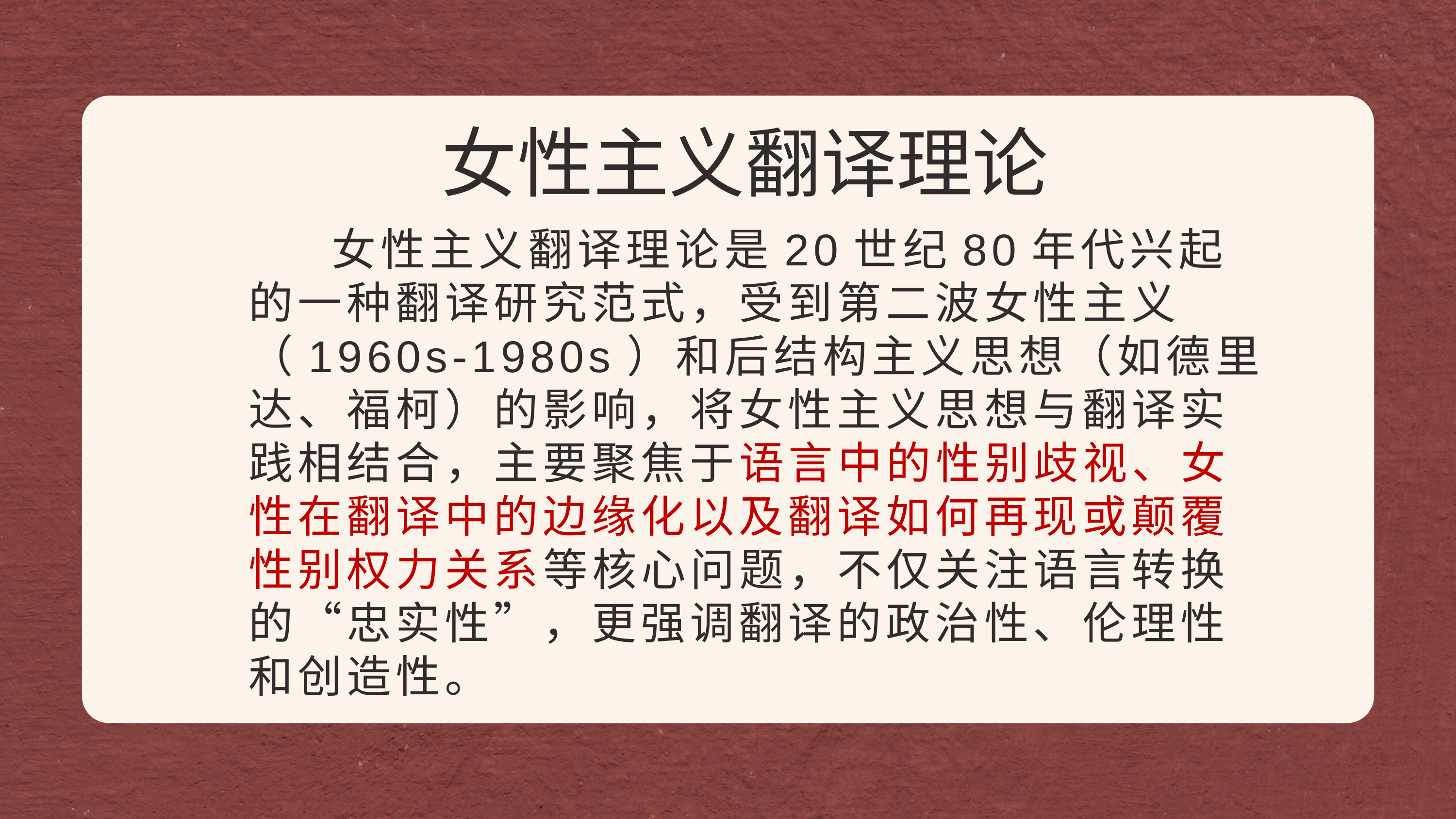

女性主义翻译理论
     女性主义翻译理论是20世纪80年代兴起的一种翻译研究范式，受到第二波女性主义（1960s-1980s）和后结构主义思想（如德里达、福柯）的影响，将女性主义思想与翻译实践相结合，主要聚焦于语言中的性别歧视、女性在翻译中的边缘化以及翻译如何再现或颠覆性别权力关系等核心问题，不仅关注语言转换的“忠实性”，更强调翻译的政治性、伦理性和创造性。